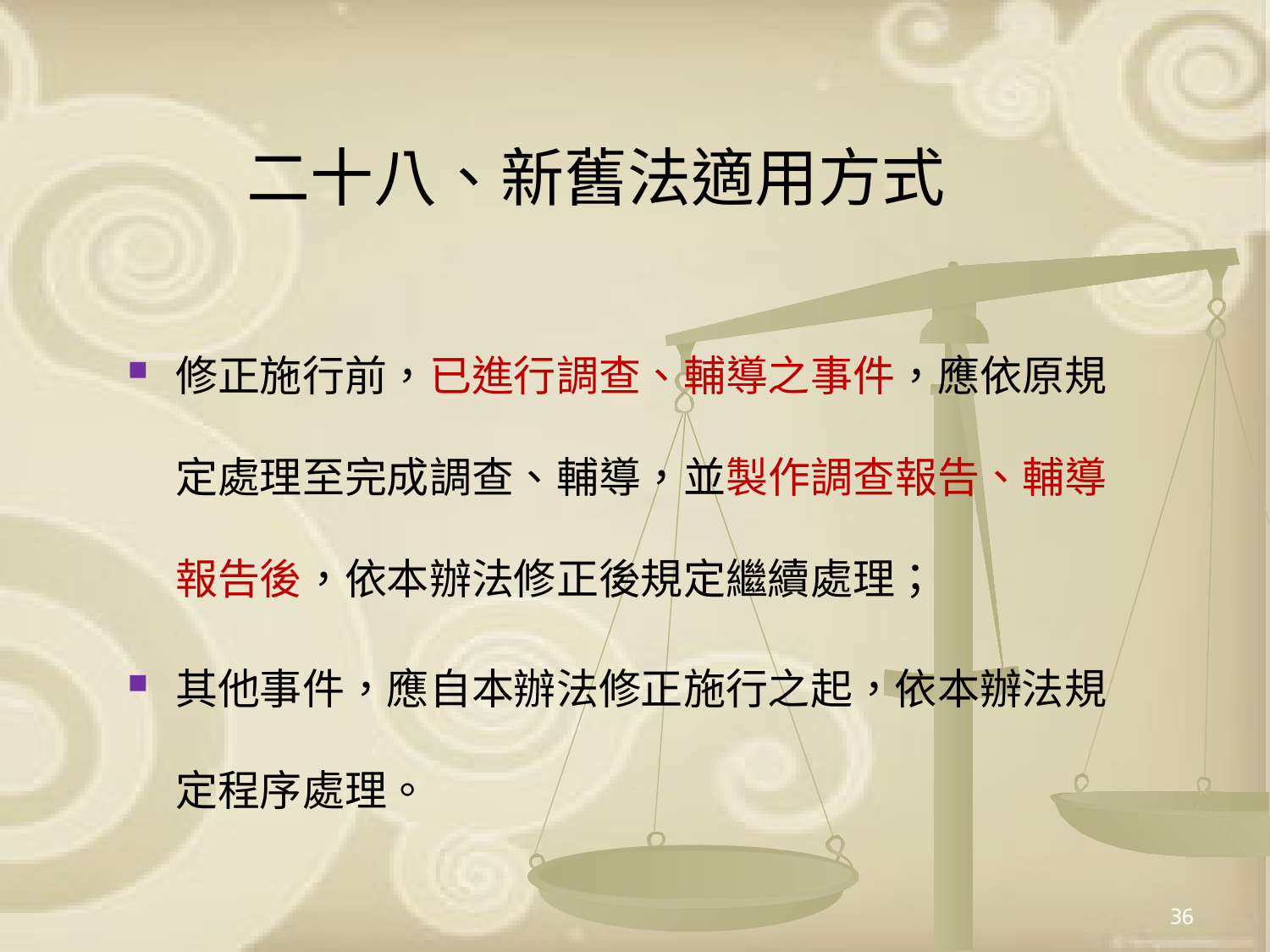

# 二十八、新舊法適用方式
修正施行前，已進行調查、輔導之事件，應依原規定處理至完成調查、輔導，並製作調查報告、輔導報告後，依本辦法修正後規定繼續處理；
其他事件，應自本辦法修正施行之起，依本辦法規定程序處理。
36